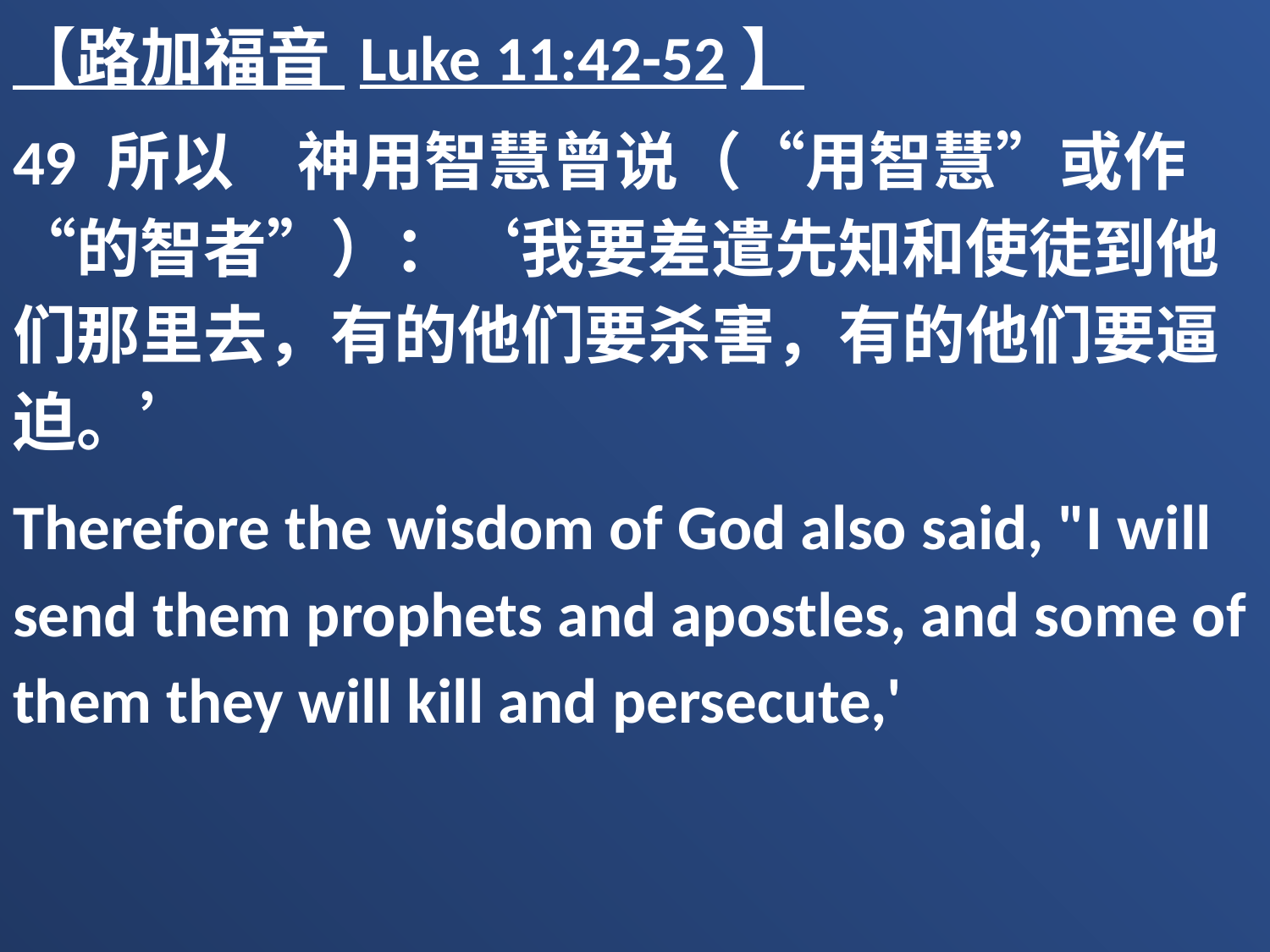

【路加福音 Luke 11:42-52】
49 所以　神用智慧曾说（“用智慧”或作“的智者”）：‘我要差遣先知和使徒到他们那里去，有的他们要杀害，有的他们要逼迫。’
Therefore the wisdom of God also said, "I will send them prophets and apostles, and some of them they will kill and persecute,'